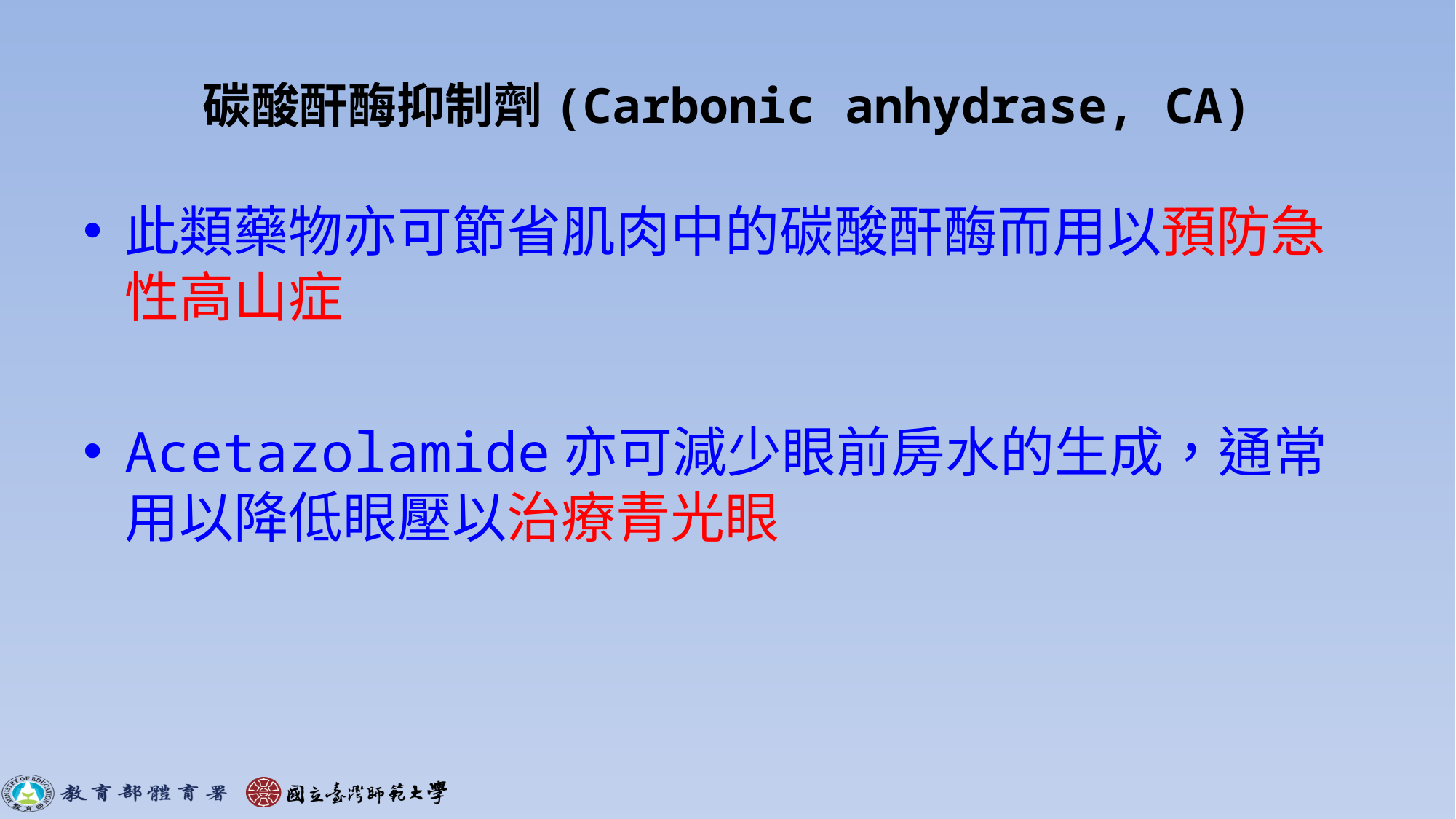

# 碳酸酐酶抑制劑(Carbonic anhydrase, CA)
此類藥物亦可節省肌肉中的碳酸酐酶而用以預防急性高山症

Acetazolamide亦可減少眼前房水的生成，通常用以降低眼壓以治療青光眼